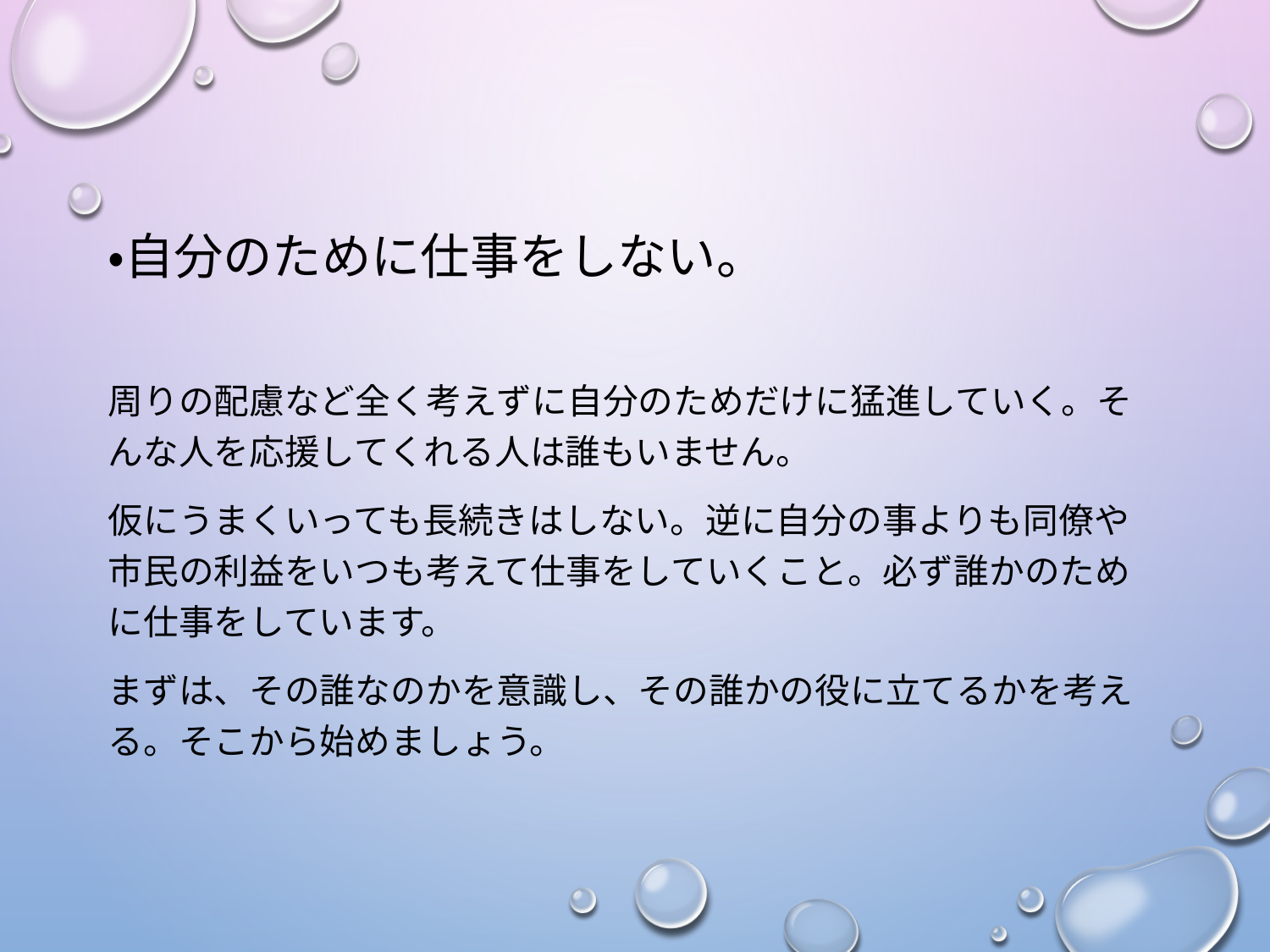

・自分のために仕事をしない。

周りの配慮など全く考えずに自分のためだけに猛進していく。そんな人を応援してくれる人は誰もいません。
仮にうまくいっても長続きはしない。逆に自分の事よりも同僚や市民の利益をいつも考えて仕事をしていくこと。必ず誰かのために仕事をしています。
まずは、その誰なのかを意識し、その誰かの役に立てるかを考える。そこから始めましょう。